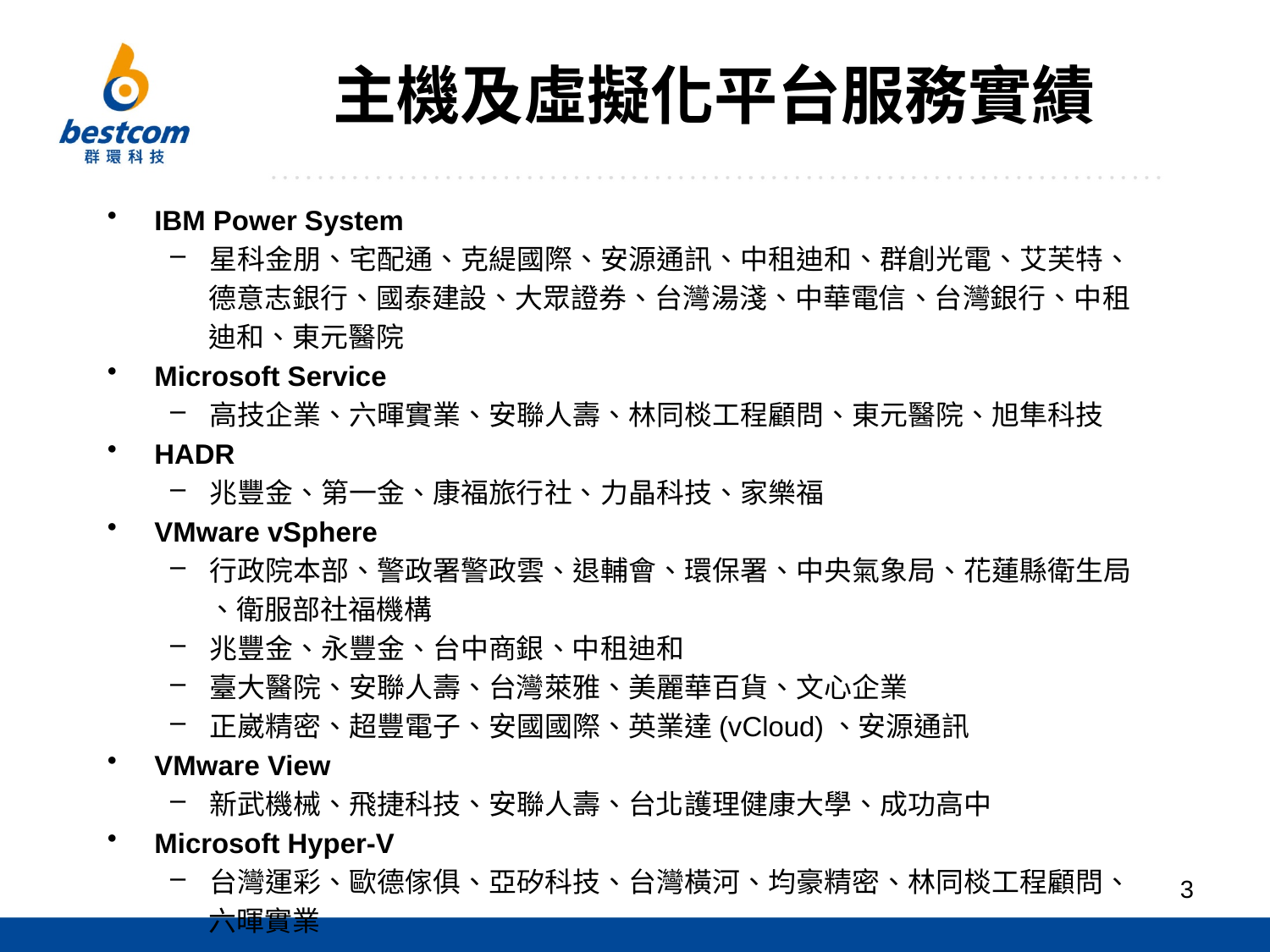

# 主機及虛擬化平台服務實績
IBM Power System
星科金朋、宅配通、克緹國際、安源通訊、中租迪和、群創光電、艾芙特、
     德意志銀行、國泰建設、大眾證券、台灣湯淺、中華電信、台灣銀行、中租
     迪和、東元醫院
Microsoft Service
高技企業、六暉實業、安聯人壽、林同棪工程顧問、東元醫院、旭隼科技
HADR
兆豐金、第一金、康福旅行社、力晶科技、家樂福
VMware vSphere
行政院本部、警政署警政雲、退輔會、環保署、中央氣象局、花蓮縣衛生局
     、衛服部社福機構
兆豐金、永豐金、台中商銀、中租迪和
臺大醫院、安聯人壽、台灣萊雅、美麗華百貨、文心企業
正崴精密、超豐電子、安國國際、英業達(vCloud)、安源通訊
VMware View
新武機械、飛捷科技、安聯人壽、台北護理健康大學、成功高中
Microsoft Hyper-V
台灣運彩、歐德傢俱、亞矽科技、台灣橫河、均豪精密、林同棪工程顧問、
     六暉實業
3